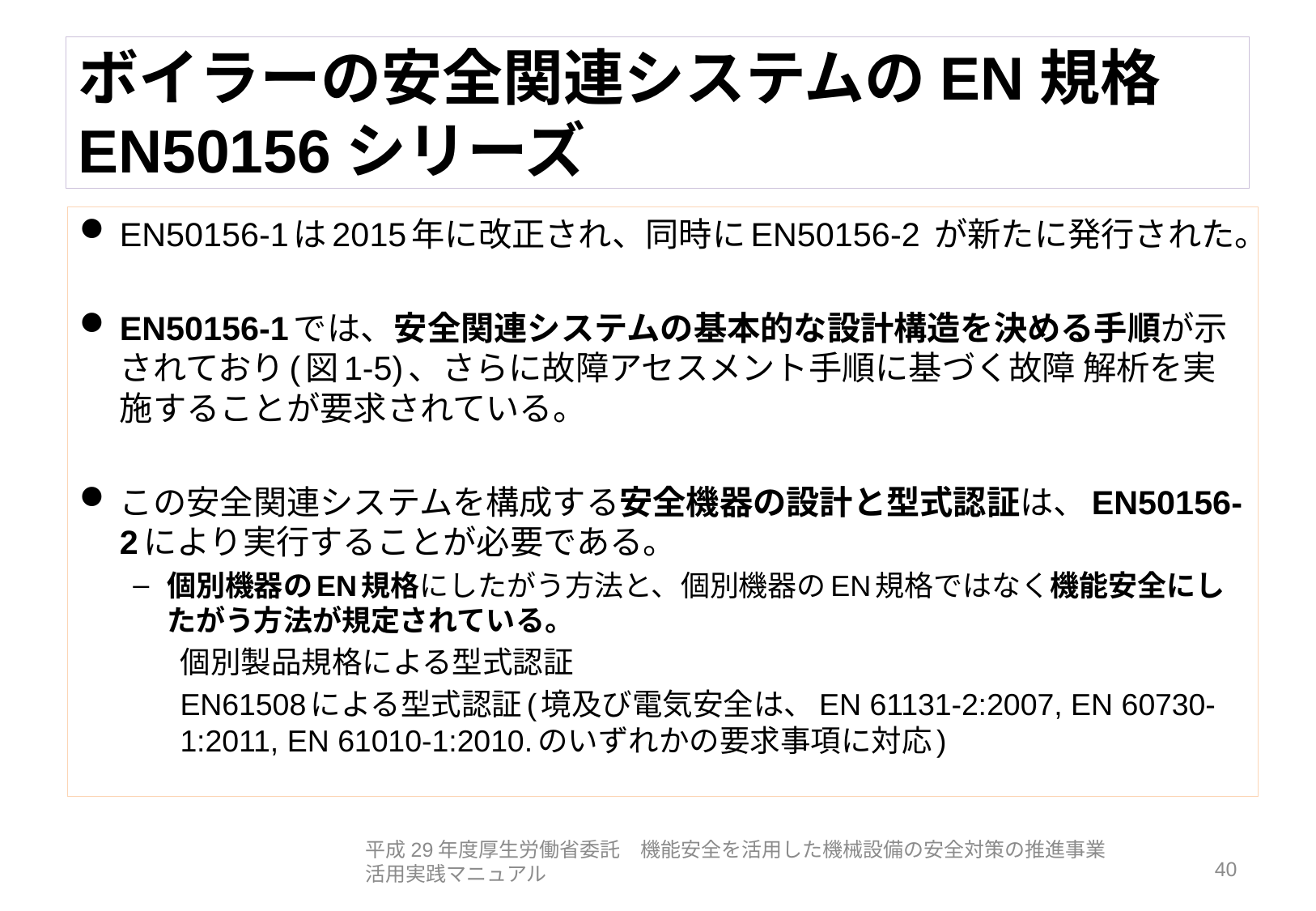

# ボイラーの安全関連システムのEN規格 EN50156シリーズ
EN50156-1は2015年に改正され、同時にEN50156-2 が新たに発行された。

EN50156-1では、安全関連システムの基本的な設計構造を決める手順が示されており(図1-5)、さらに故障アセスメント手順に基づく故障 解析を実施することが要求されている。

この安全関連システムを構成する安全機器の設計と型式認証は、EN50156-2により実行することが必要である。
個別機器のEN規格にしたがう方法と、個別機器のEN規格ではなく機能安全にしたがう方法が規定されている。
個別製品規格による型式認証
EN61508による型式認証(境及び電気安全は、EN 61131-2:2007, EN 60730-1:2011, EN 61010-1:2010.のいずれかの要求事項に対応)

平成29年度厚生労働省委託　機能安全を活用した機械設備の安全対策の推進事業　活用実践マニュアル
40